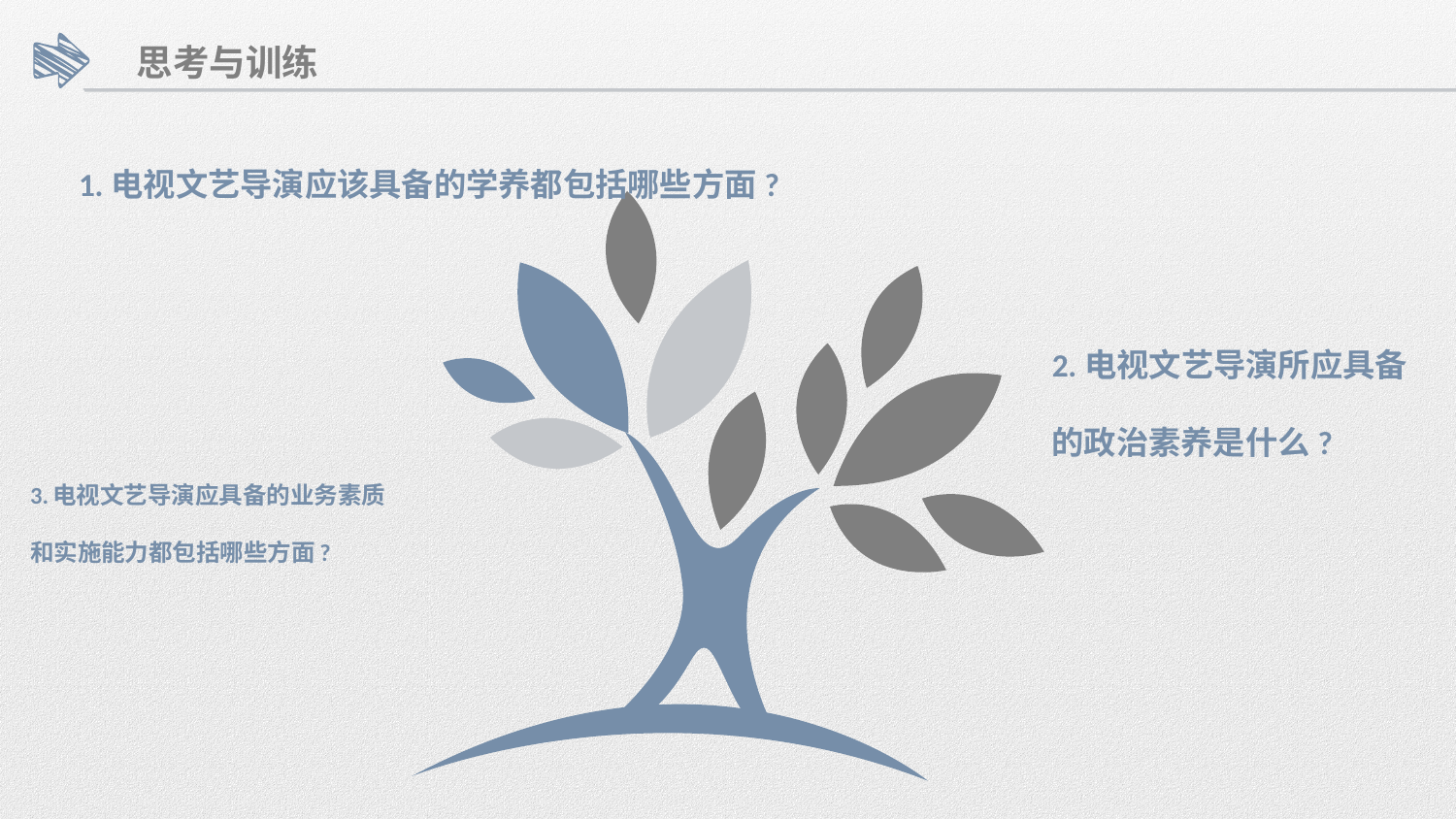

思考与训练
1.电视文艺导演应该具备的学养都包括哪些方面?

2.电视文艺导演所应具备
的政治素养是什么?

3.电视文艺导演应具备的业务素质
和实施能力都包括哪些方面?